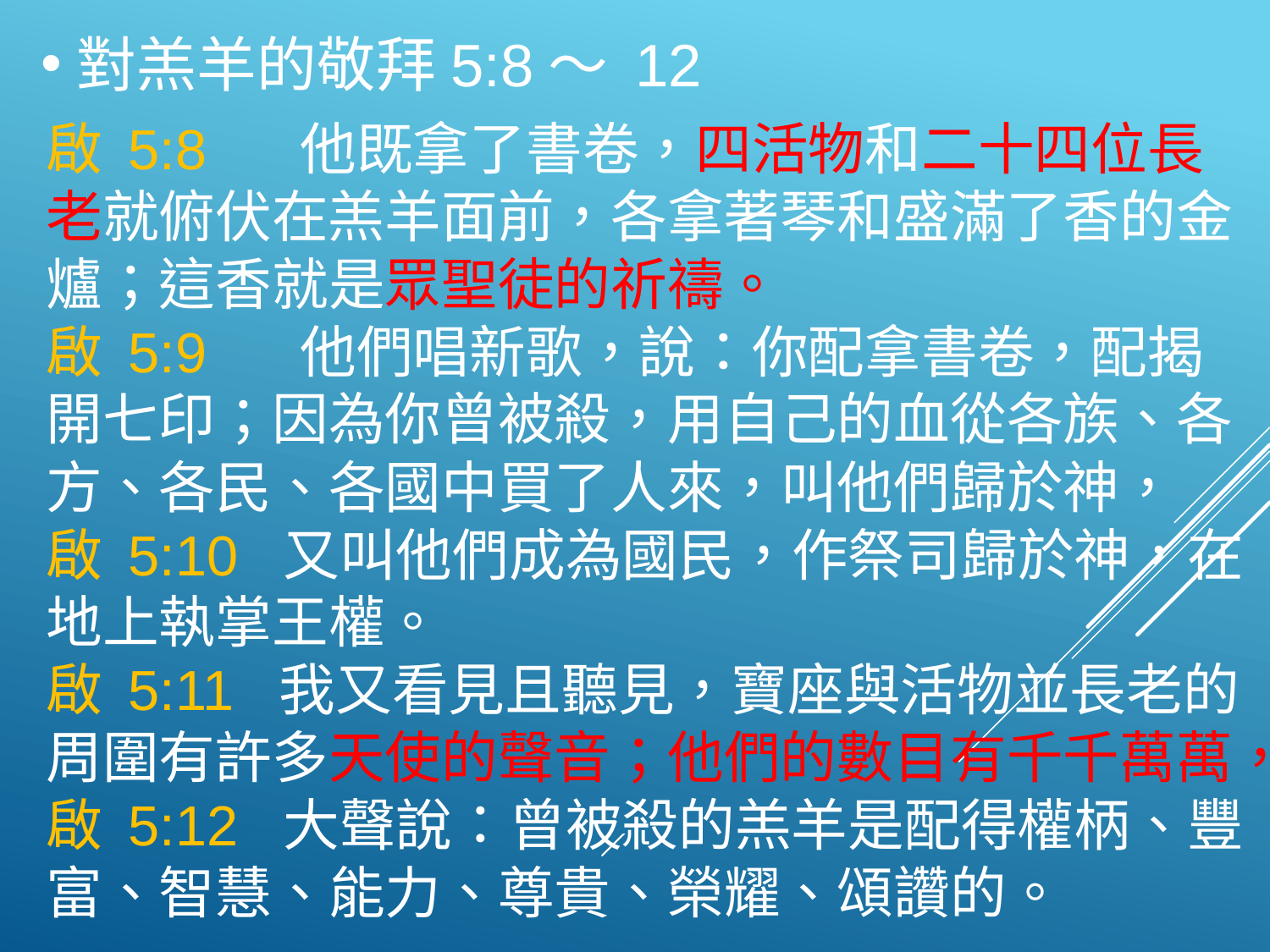

對羔羊的敬拜5:8～ 12
啟 5:8	他既拿了書卷，四活物和二十四位長老就俯伏在羔羊面前，各拿著琴和盛滿了香的金爐；這香就是眾聖徒的祈禱。
啟 5:9	他們唱新歌，說：你配拿書卷，配揭開七印；因為你曾被殺，用自己的血從各族、各方、各民、各國中買了人來，叫他們歸於神，
啟 5:10  又叫他們成為國民，作祭司歸於神，在地上執掌王權。
啟 5:11  我又看見且聽見，寶座與活物並長老的周圍有許多天使的聲音；他們的數目有千千萬萬，
啟 5:12  大聲說：曾被殺的羔羊是配得權柄、豐富、智慧、能力、尊貴、榮耀、頌讚的。